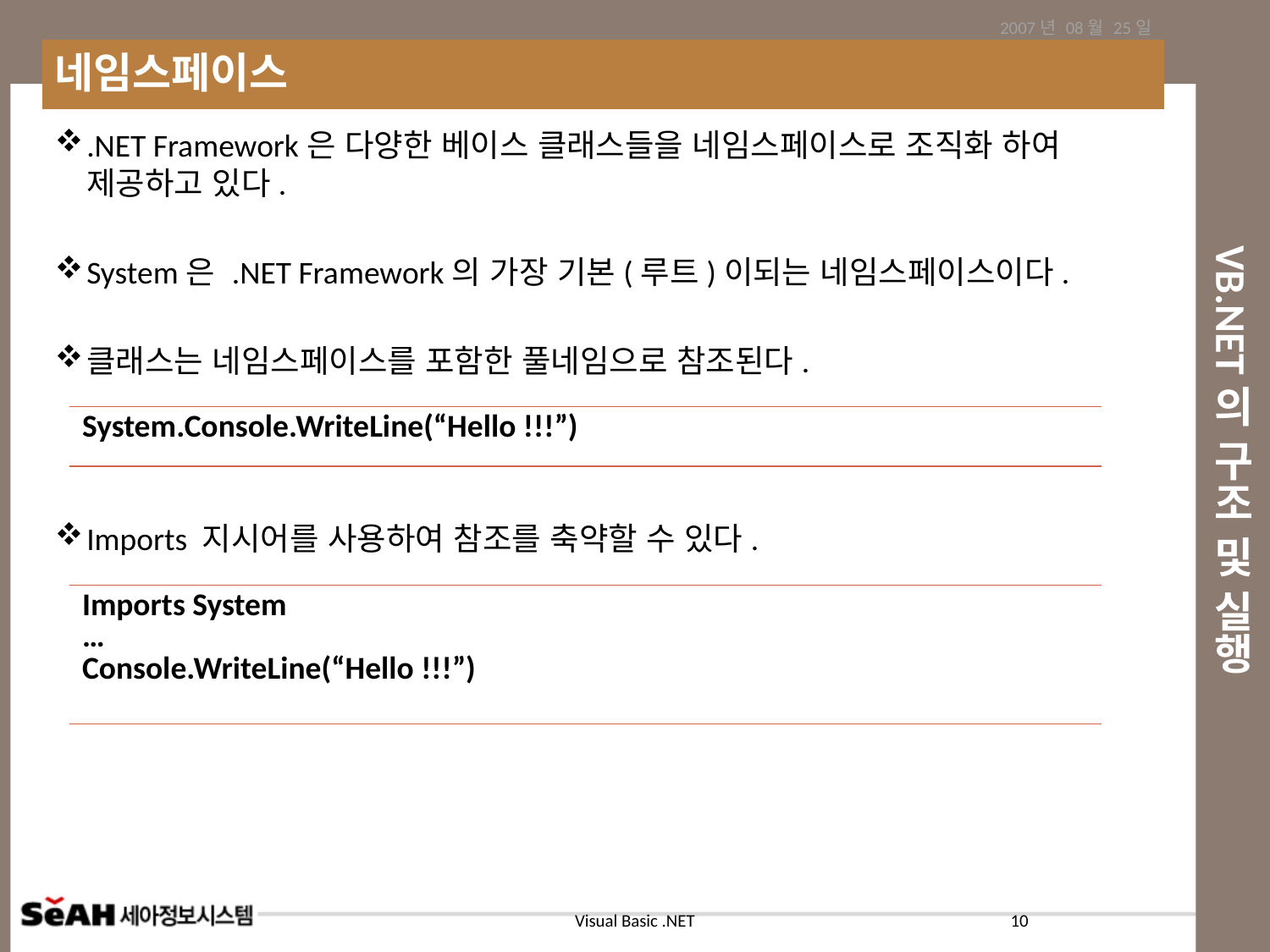

2007년 08월 25일
네임스페이스
# VB.NET의 구조 및 실행
.NET Framework은 다양한 베이스 클래스들을 네임스페이스로 조직화 하여 제공하고 있다.

System은 .NET Framework의 가장 기본(루트)이되는 네임스페이스이다.

클래스는 네임스페이스를 포함한 풀네임으로 참조된다.

Imports 지시어를 사용하여 참조를 축약할 수 있다.

| System.Console.WriteLine(“Hello !!!”) |
| --- |
| Imports System … Console.WriteLine(“Hello !!!”) |
| --- |
10
Visual Basic .NET